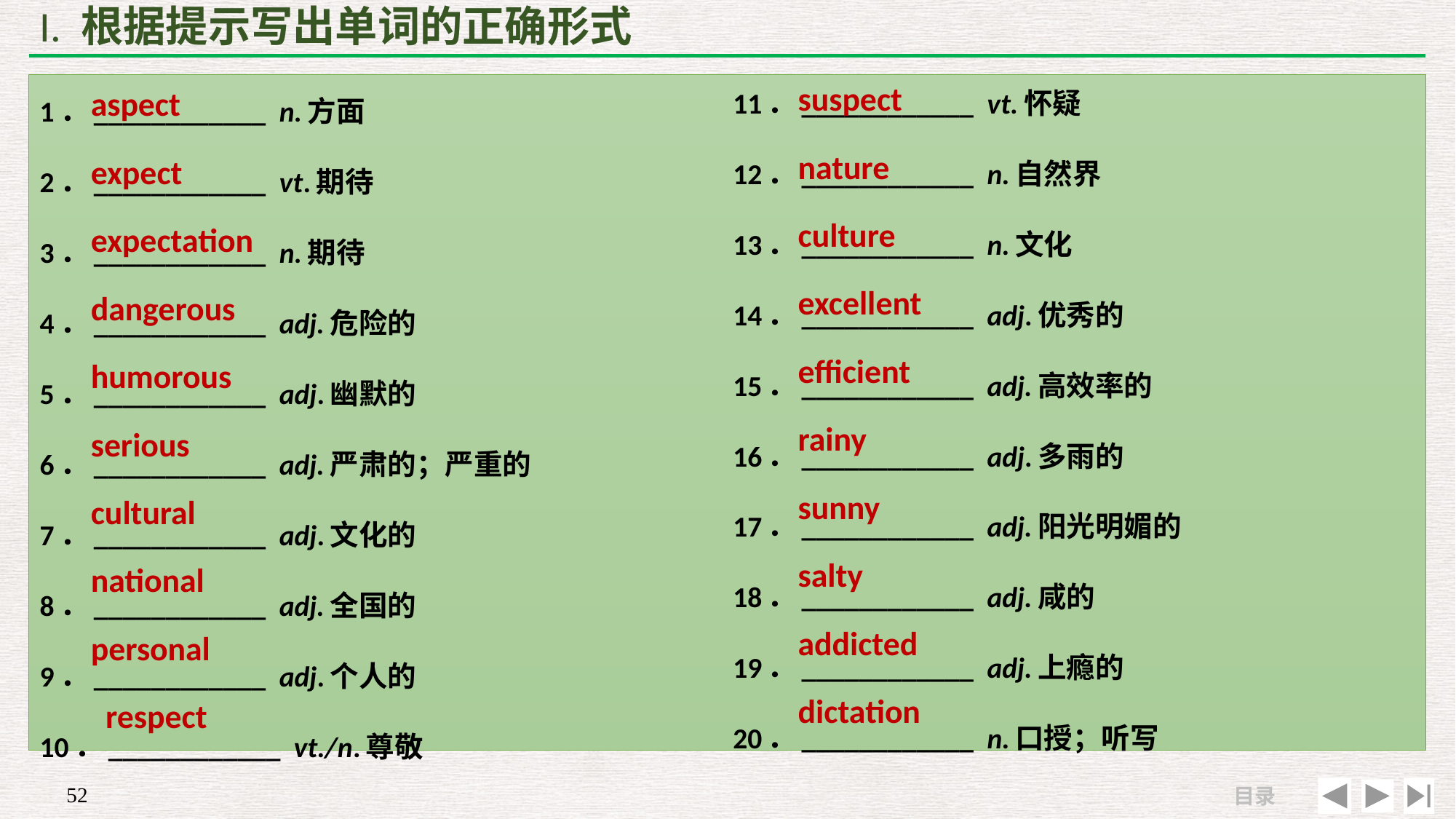

# I. 根据提示写出单词的正确形式
suspect
nature
culture
excellent
efficient
rainy
sunny
salty
addicted
dictation
aspect
expect
expectation
dangerous
humorous
serious
cultural
national
personal
  respect
11．____________  vt.怀疑
12．____________  n.自然界
13．____________  n.文化
14．____________  adj.优秀的
15．____________  adj.高效率的
16．____________  adj.多雨的
17．____________  adj.阳光明媚的
18．____________  adj.咸的
19．____________  adj.上瘾的
20．____________  n.口授；听写
1．____________  n.方面
2．____________  vt.期待
3．____________  n.期待
4．____________  adj.危险的
5．____________  adj.幽默的
6．____________  adj.严肃的；严重的
7．____________  adj.文化的
8．____________  adj.全国的
9．____________  adj.个人的
10．____________  vt./n.尊敬